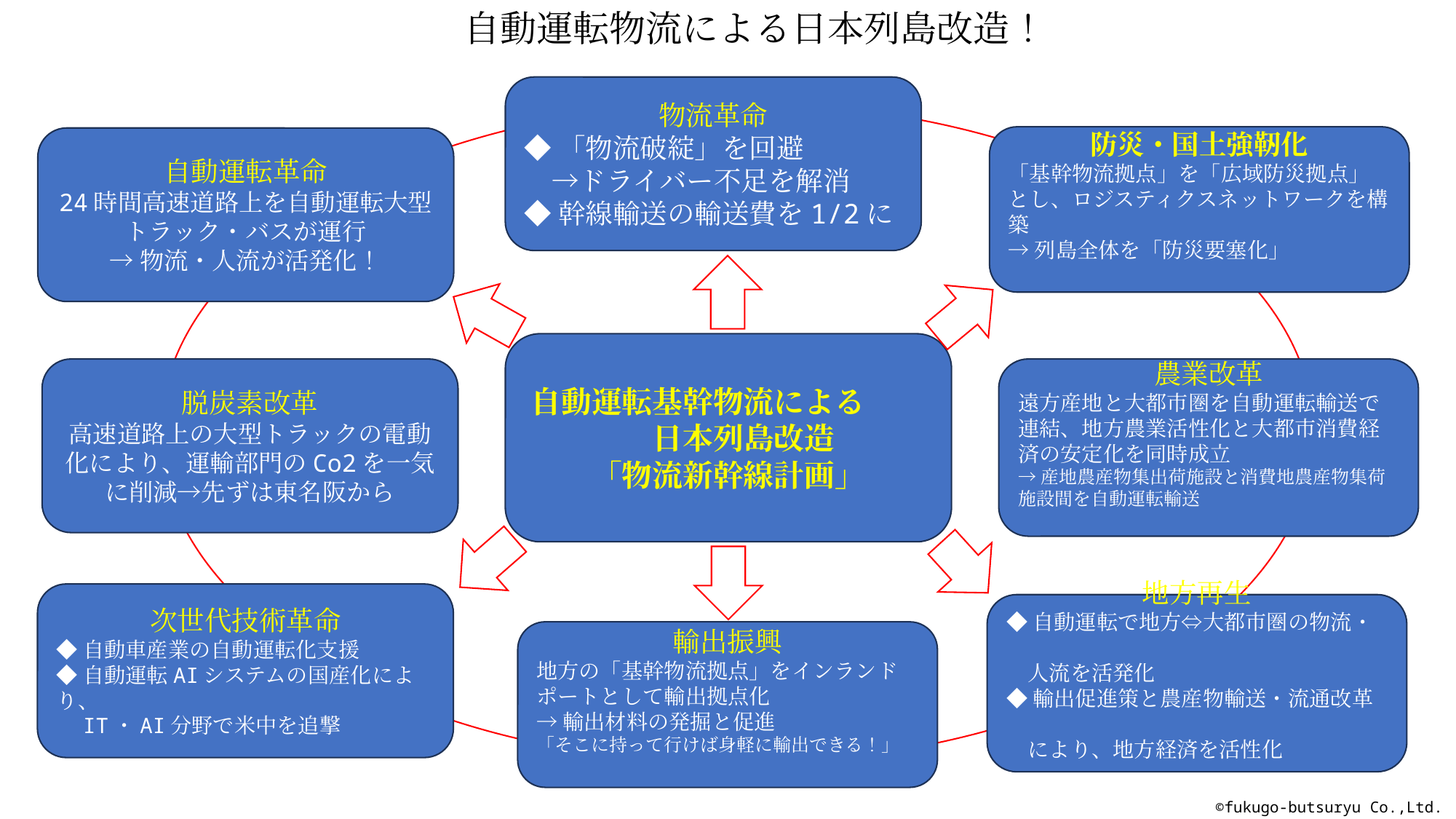

自動運転物流による日本列島改造！
物流革命
◆「物流破綻」を回避
　→ドライバー不足を解消
◆幹線輸送の輸送費を1/2に

防災・国土強靭化
「基幹物流拠点」を「広域防災拠点」とし、ロジスティクスネットワークを構築
→列島全体を「防災要塞化」

自動運転革命
24時間高速道路上を自動運転大型トラック・バスが運行
→物流・人流が活発化！

自動運転基幹物流による　　　日本列島改造
「物流新幹線計画」
脱炭素改革
高速道路上の大型トラックの電動化により、運輸部門のCo2を一気に削減→先ずは東名阪から
農業改革
遠方産地と大都市圏を自動運転輸送で連結、地方農業活性化と大都市消費経済の安定化を同時成立
→産地農産物集出荷施設と消費地農産物集荷施設間を自動運転輸送

次世代技術革命
◆自動車産業の自動運転化支援
◆自動運転AIシステムの国産化により、
　IT・AI分野で米中を追撃
地方再生
◆自動運転で地方⇔大都市圏の物流・
　人流を活発化
◆輸出促進策と農産物輸送・流通改革
　により、地方経済を活性化

輸出振興
地方の「基幹物流拠点」をインランドポートとして輸出拠点化
→輸出材料の発掘と促進
「そこに持って行けば身軽に輸出できる！」

 ©fukugo-butsuryu Co.,Ltd.